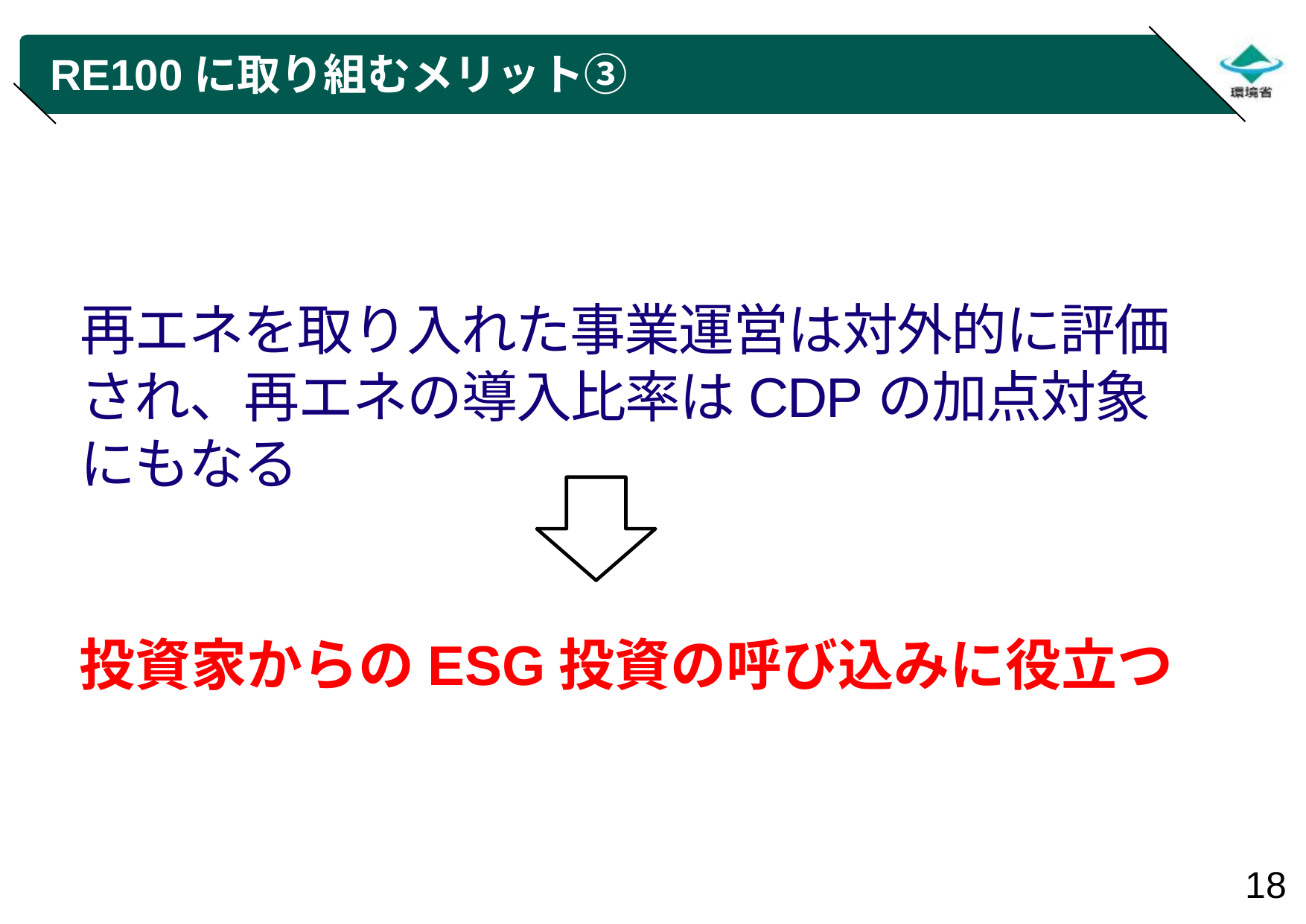

# RE100に取り組むメリット③
再エネを取り入れた事業運営は対外的に評価され、再エネの導入比率はCDPの加点対象にもなる

投資家からのESG投資の呼び込みに役立つ